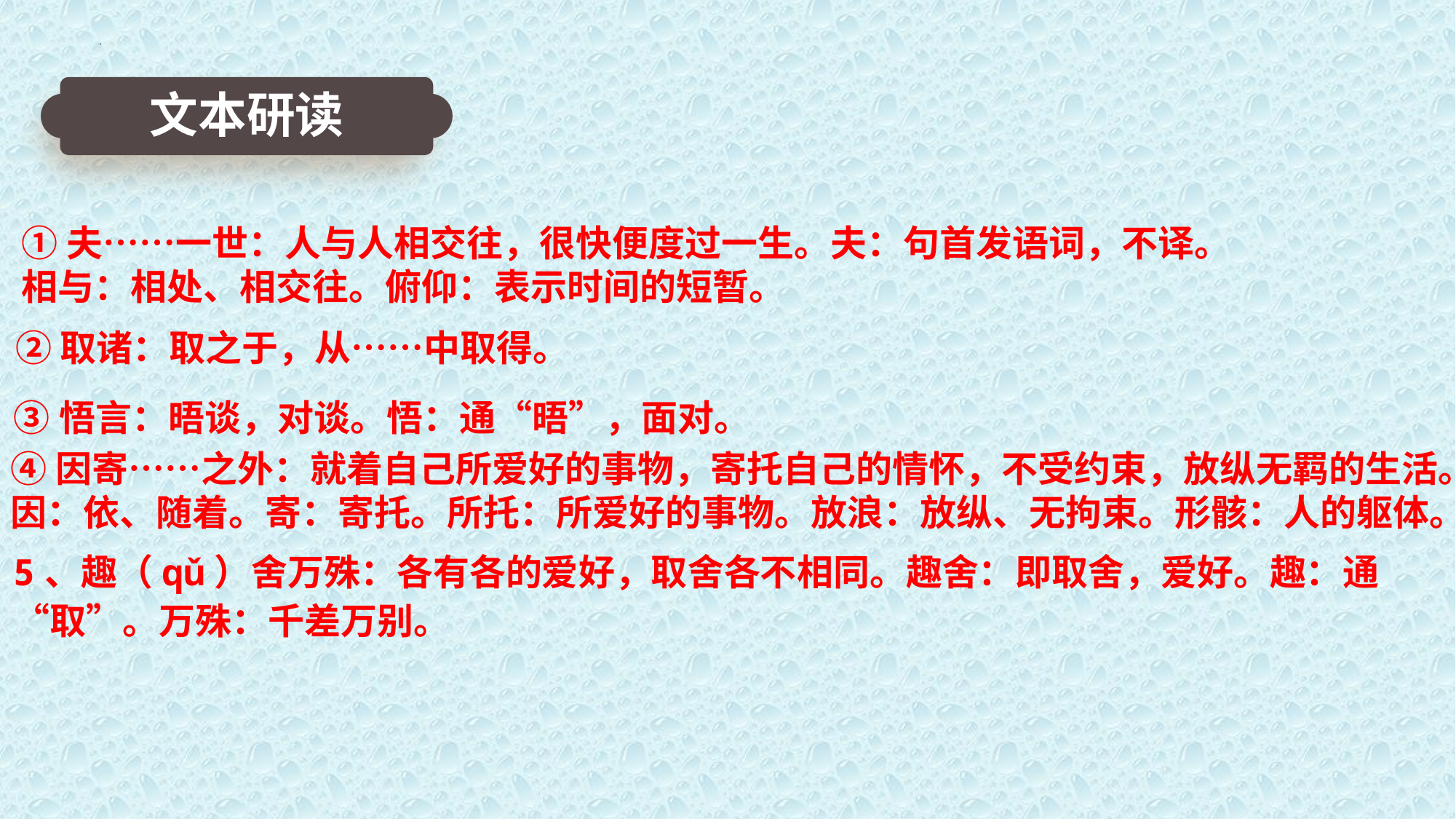

文本研读
①夫……一世：人与人相交往，很快便度过一生。夫：句首发语词，不译。相与：相处、相交往。俯仰：表示时间的短暂。
②取诸：取之于，从……中取得。
③悟言：晤谈，对谈。悟：通“晤”，面对。
④因寄……之外：就着自己所爱好的事物，寄托自己的情怀，不受约束，放纵无羁的生活。
因：依、随着。寄：寄托。所托：所爱好的事物。放浪：放纵、无拘束。形骸：人的躯体。
5、趣（qǔ）舍万殊：各有各的爱好，取舍各不相同。趣舍：即取舍，爱好。趣：通“取”。万殊：千差万别。